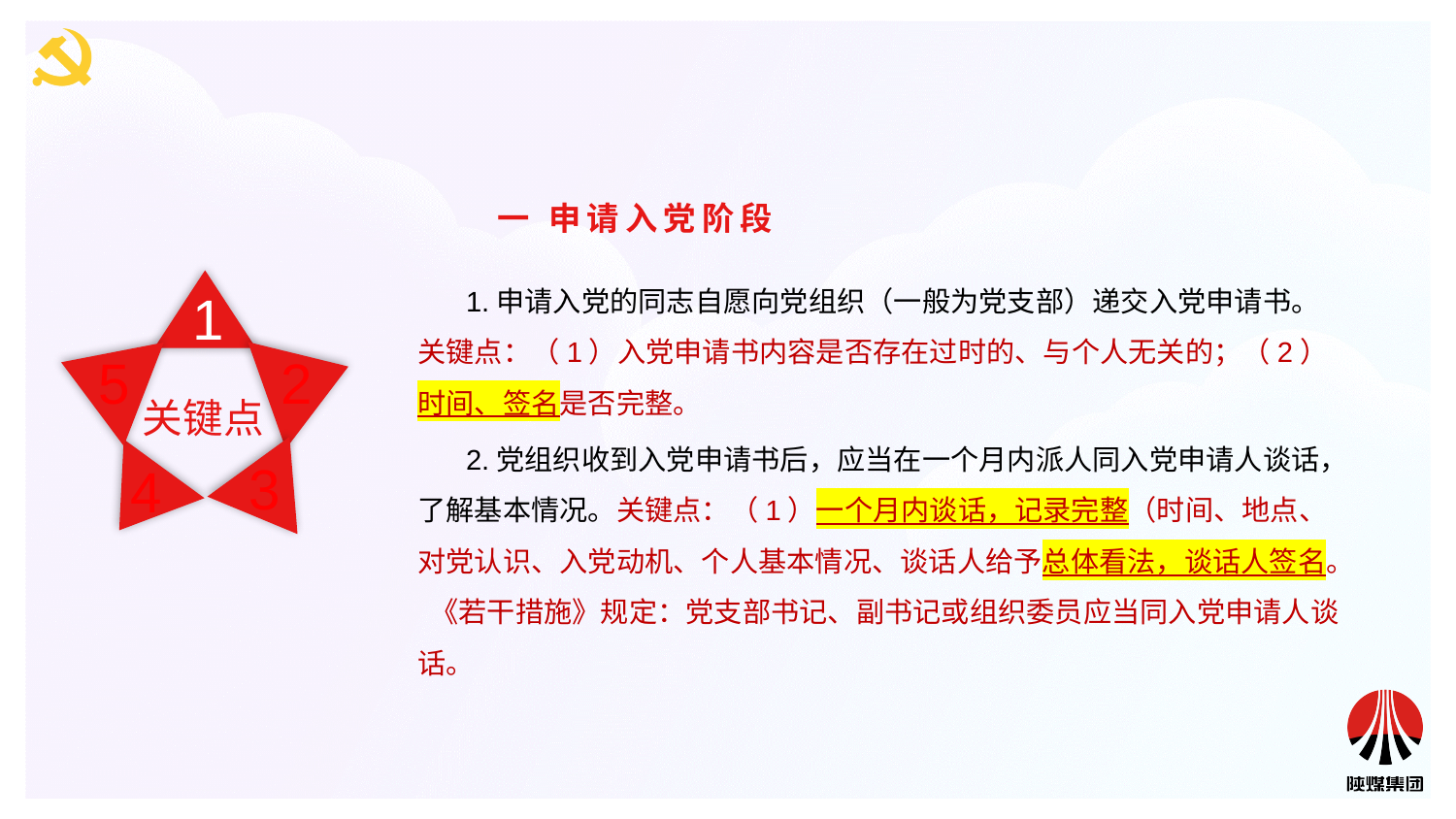

一 申请入党阶段
      1.申请入党的同志自愿向党组织（一般为党支部）递交入党申请书。关键点：（1）入党申请书内容是否存在过时的、与个人无关的；（2）时间、签名是否完整。
      2.党组织收到入党申请书后，应当在一个月内派人同入党申请人谈话，了解基本情况。关键点：（1）一个月内谈话，记录完整（时间、地点、对党认识、入党动机、个人基本情况、谈话人给予总体看法，谈话人签名。  《若干措施》规定：党支部书记、副书记或组织委员应当同入党申请人谈话。

1

5
2
关键点
3
4